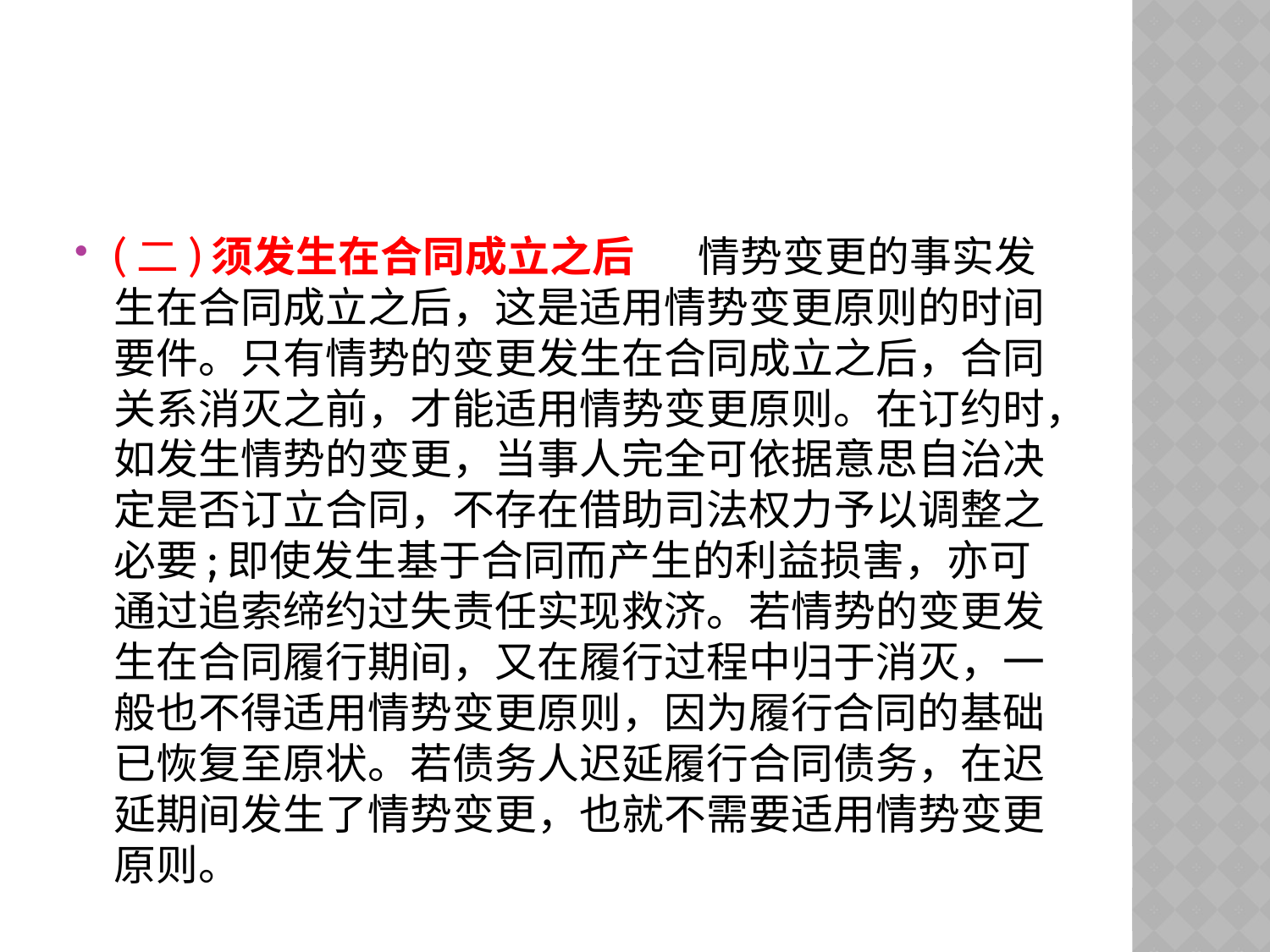

#
(二)须发生在合同成立之后   情势变更的事实发生在合同成立之后，这是适用情势变更原则的时间要件。只有情势的变更发生在合同成立之后，合同关系消灭之前，才能适用情势变更原则。在订约时，如发生情势的变更，当事人完全可依据意思自治决定是否订立合同，不存在借助司法权力予以调整之必要;即使发生基于合同而产生的利益损害，亦可通过追索缔约过失责任实现救济。若情势的变更发生在合同履行期间，又在履行过程中归于消灭，一般也不得适用情势变更原则，因为履行合同的基础已恢复至原状。若债务人迟延履行合同债务，在迟延期间发生了情势变更，也就不需要适用情势变更原则。